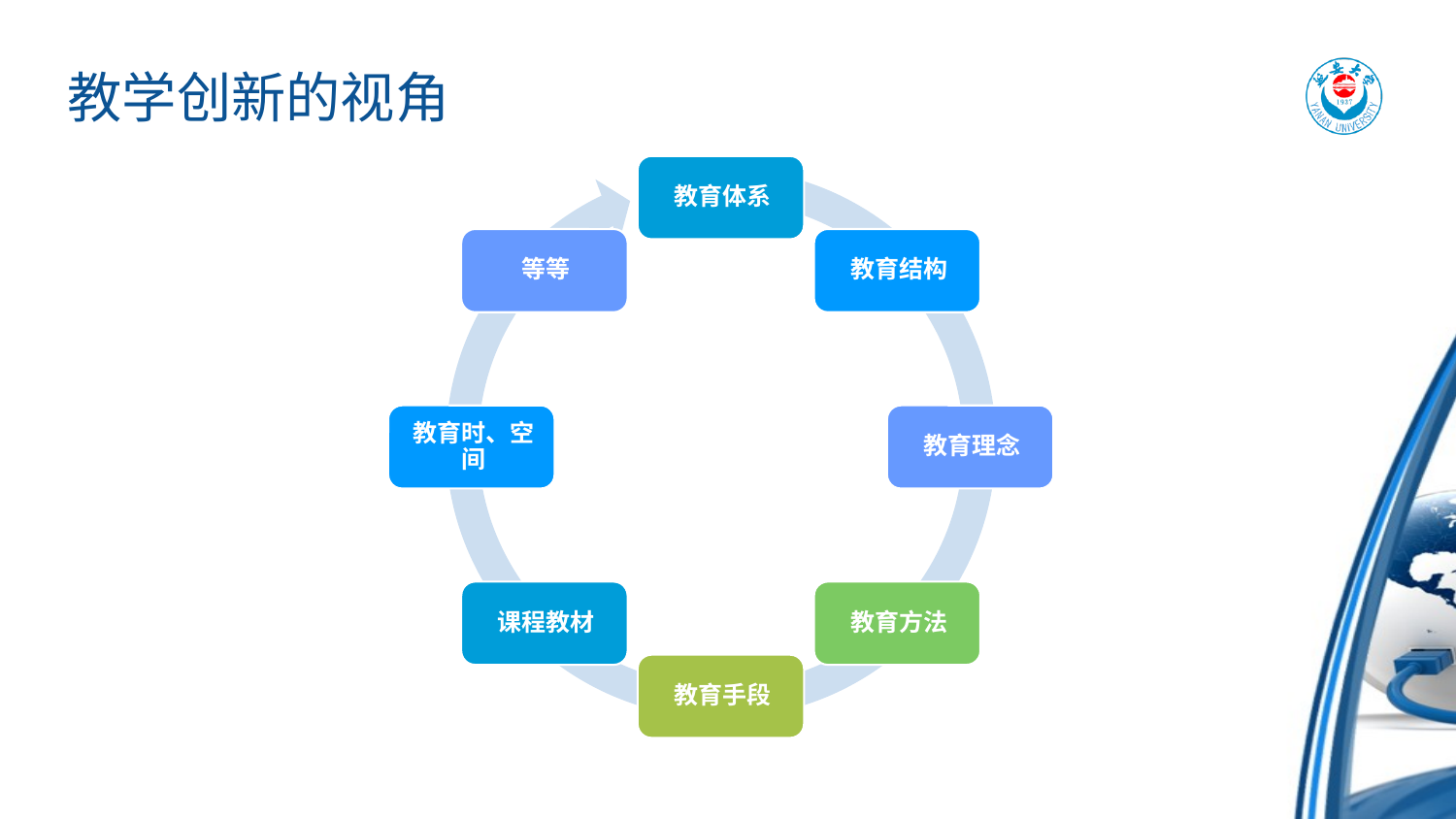

# 教学创新的视角
教育体系
教育结构
教育理念
教育方法
教育手段
课程教材
教育时、空间
等等